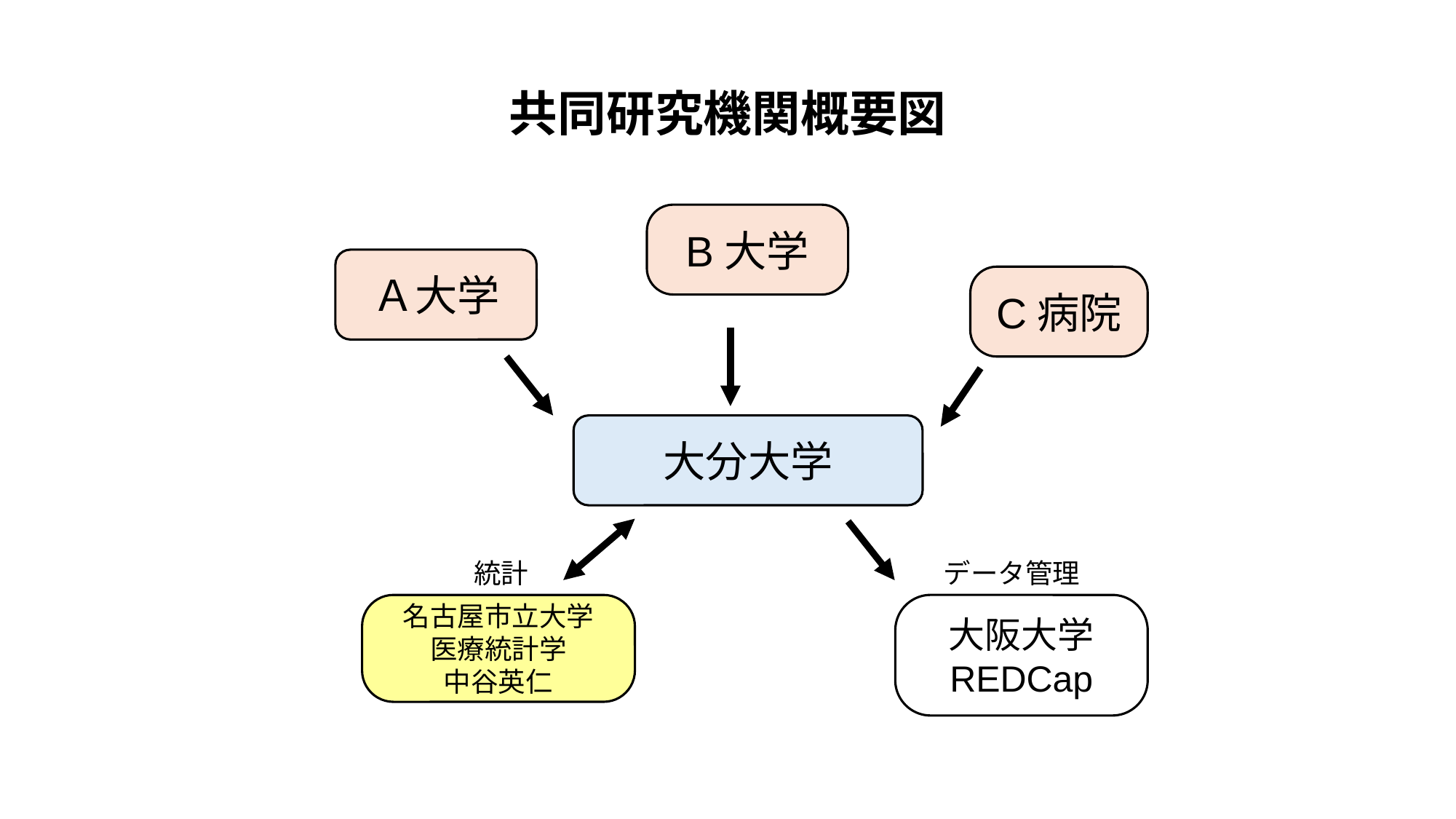

共同研究機関概要図
B大学
Ａ大学
C病院
大分大学
統計
データ管理
名古屋市立大学
医療統計学
中谷英仁
大阪大学
REDCap